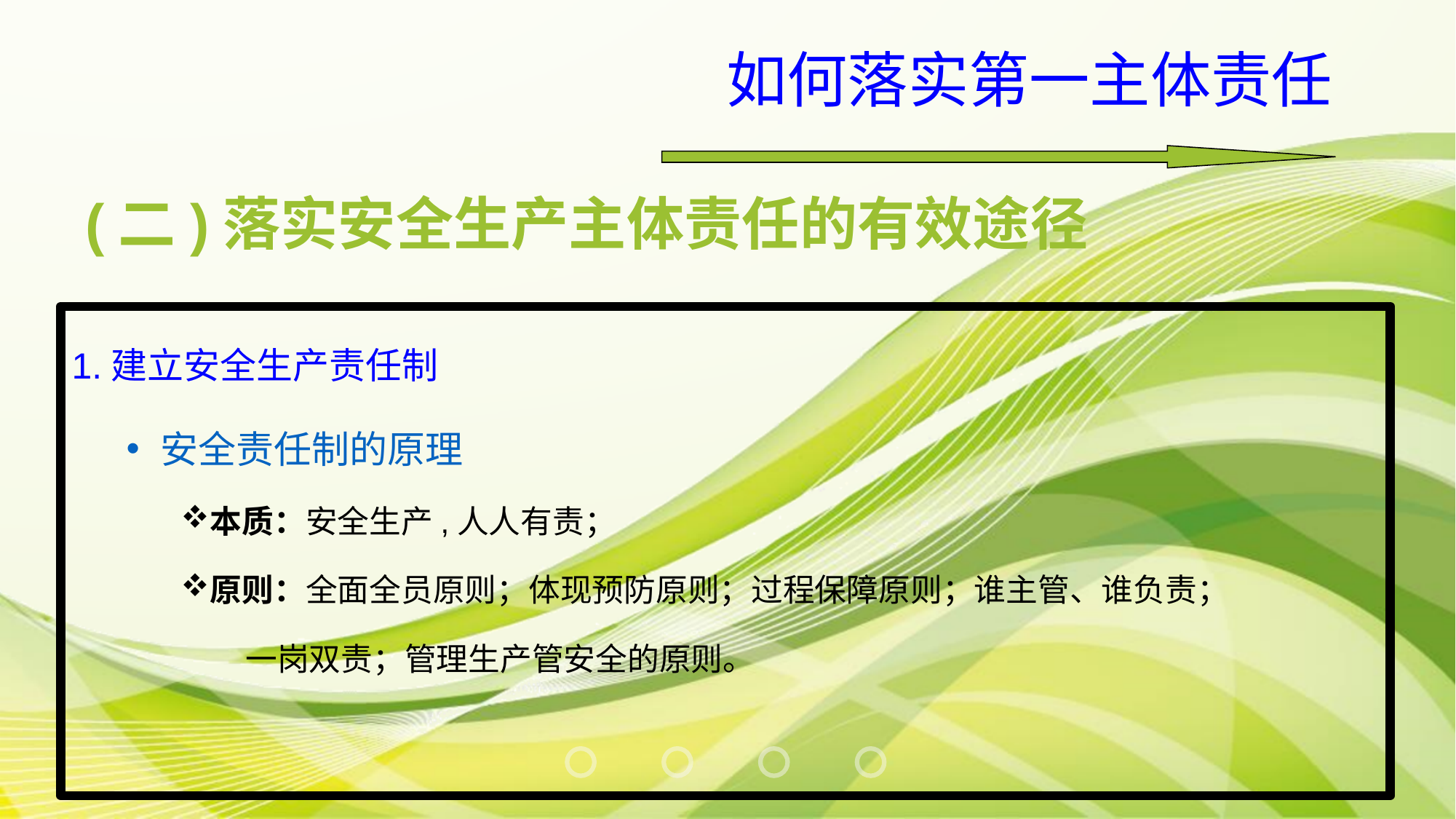

如何落实第一主体责任

(二)落实安全生产主体责任的有效途径
1.建立安全生产责任制
安全责任制的原理
本质：安全生产,人人有责；
原则：全面全员原则；体现预防原则；过程保障原则；谁主管、谁负责；
        一岗双责；管理生产管安全的原则。